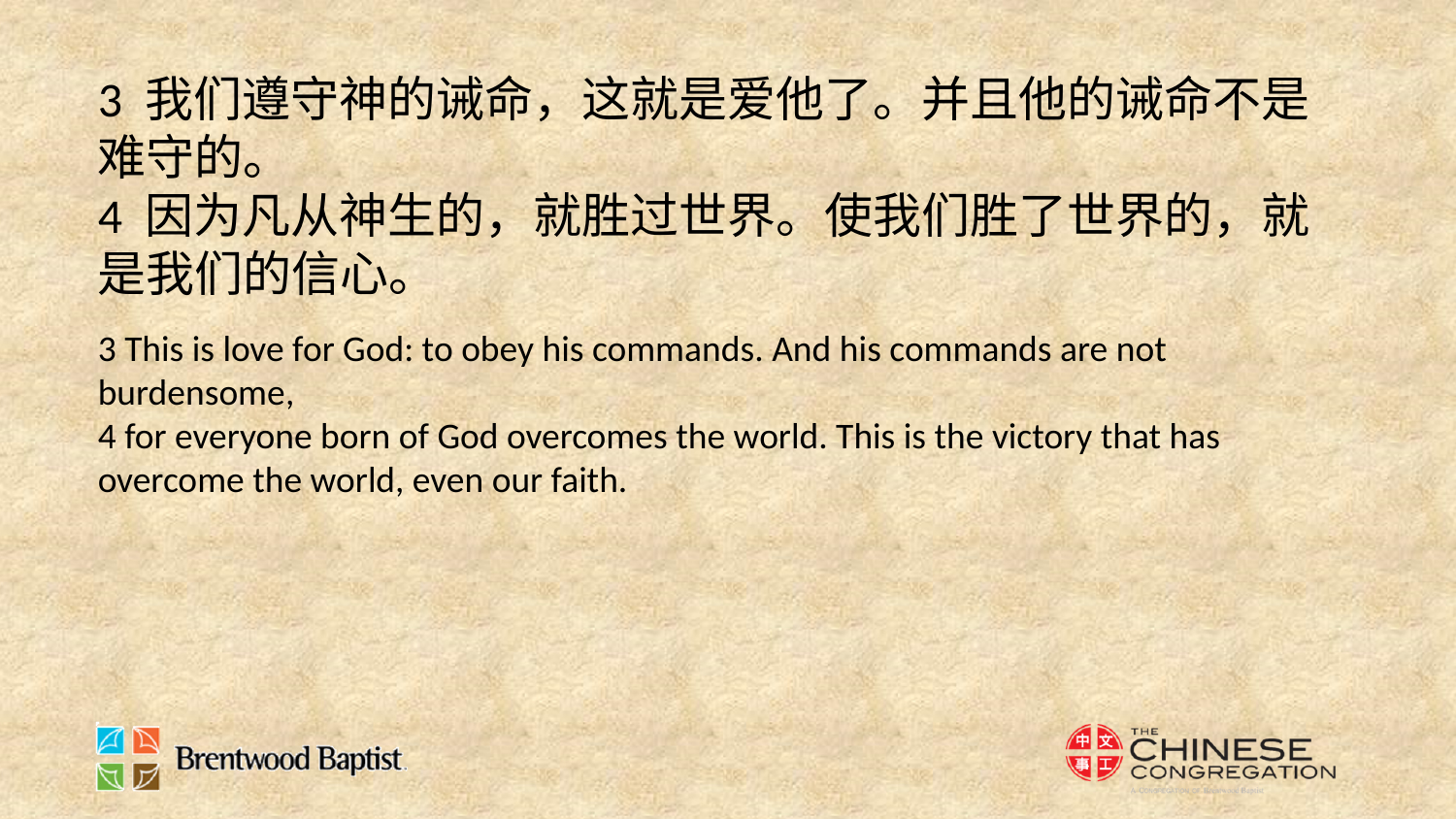

3 我们遵守神的诫命，这就是爱他了。并且他的诫命不是难守的。
4 因为凡从神生的，就胜过世界。使我们胜了世界的，就是我们的信心。

3 This is love for God: to obey his commands. And his commands are not burdensome,
4 for everyone born of God overcomes the world. This is the victory that has overcome the world, even our faith.